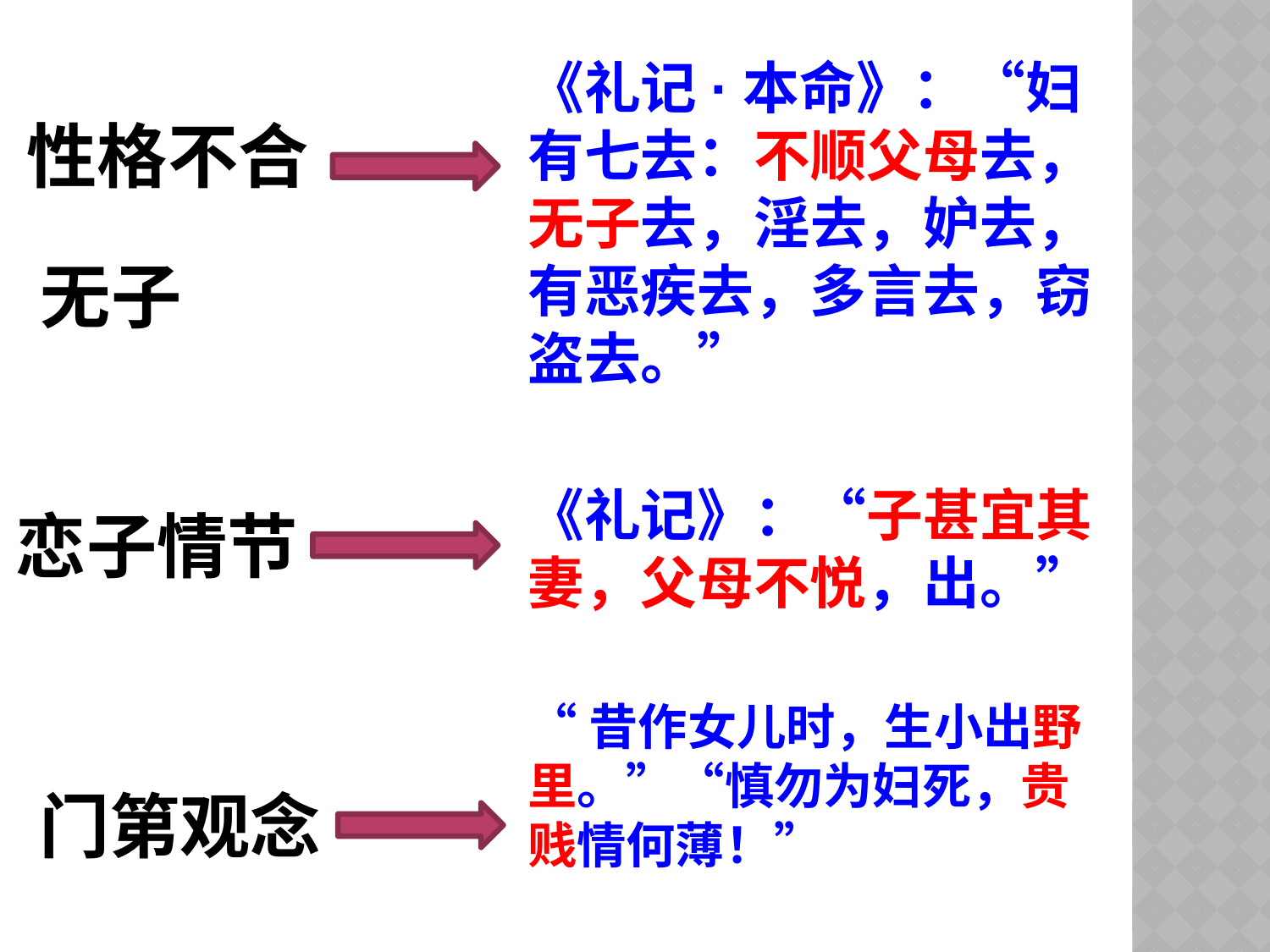

《礼记·本命》：“妇有七去：不顺父母去，无子去，淫去，妒去，有恶疾去，多言去，窃盗去。”

《礼记》：“子甚宜其妻，父母不悦，出。”

“昔作女儿时，生小出野里。”“慎勿为妇死，贵贱情何薄！”

性格不合

无子
恋子情节

门第观念